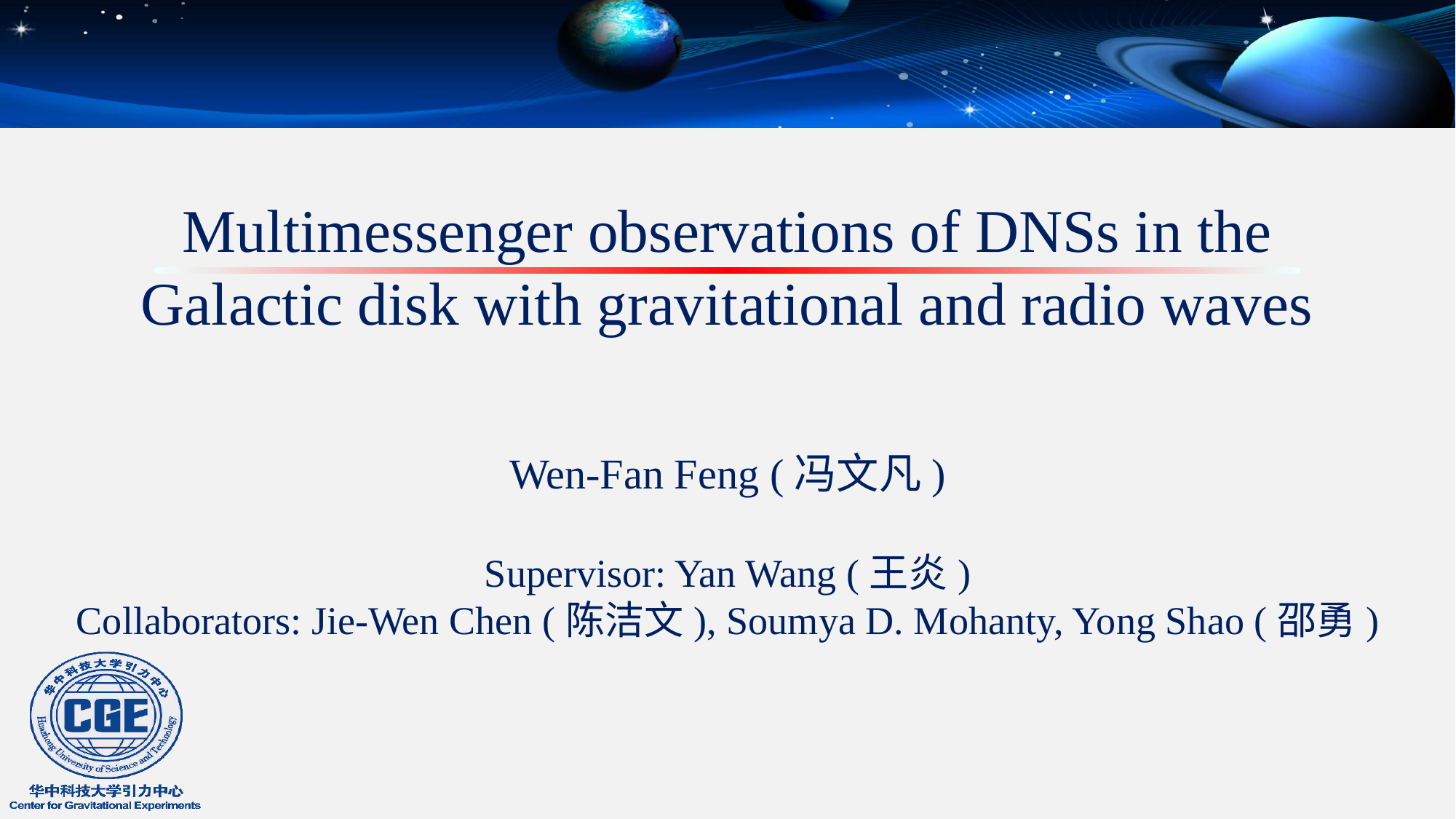

Multimessenger observations of DNSs in the Galactic disk with gravitational and radio waves
Wen-Fan Feng (冯文凡)

Supervisor: Yan Wang (王炎)
Collaborators: Jie-Wen Chen (陈洁文), Soumya D. Mohanty, Yong Shao (邵勇)